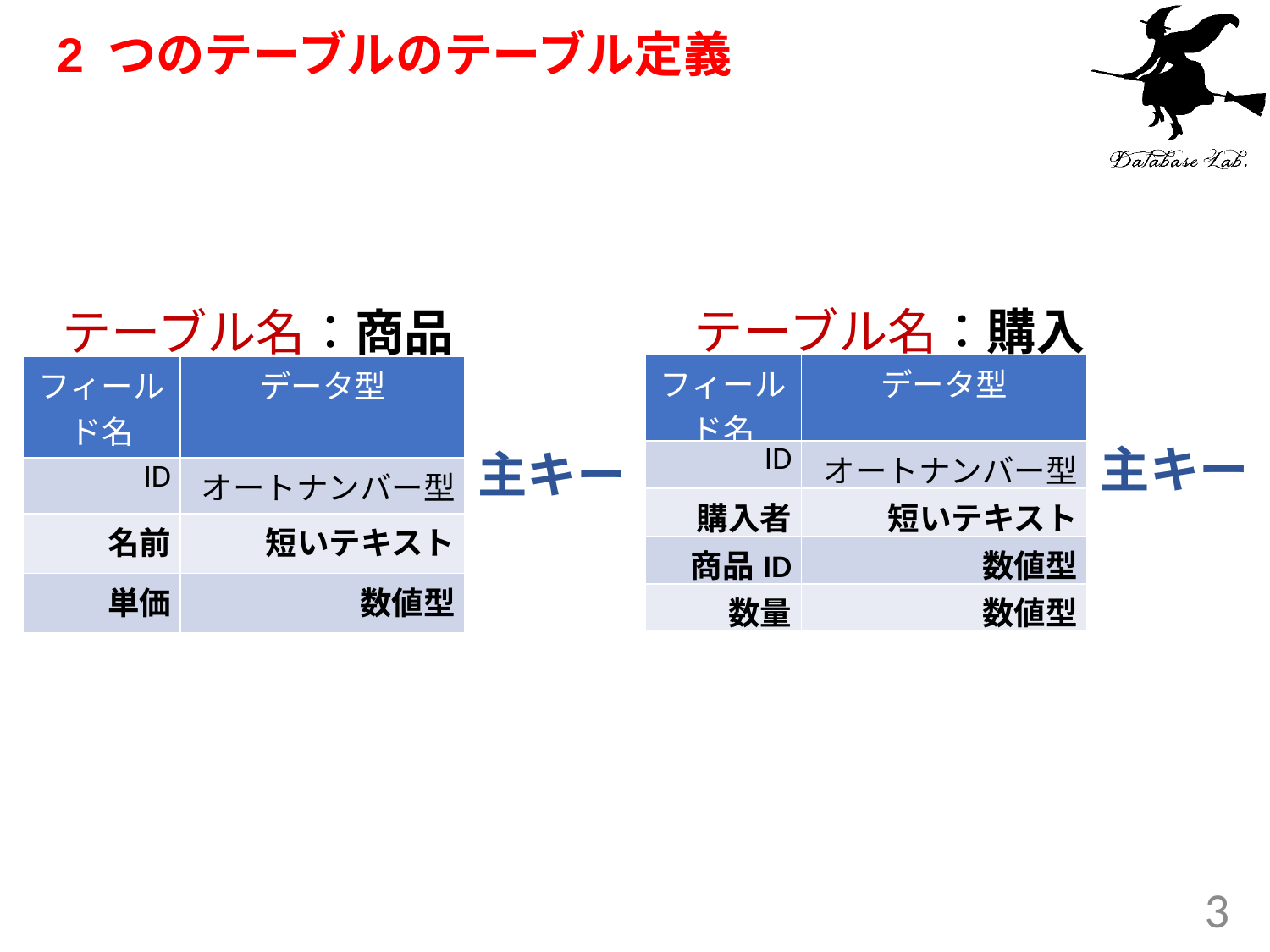

# 2 つのテーブルのテーブル定義
テーブル名：購入
テーブル名：商品
| フィールド名 | データ型 |
| --- | --- |
| ID | オートナンバー型 |
| 購入者 | 短いテキスト |
| 商品ID | 数値型 |
| 数量 | 数値型 |
| フィールド名 | データ型 |
| --- | --- |
| ID | オートナンバー型 |
| 名前 | 短いテキスト |
| 単価 | 数値型 |
主キー
主キー
3